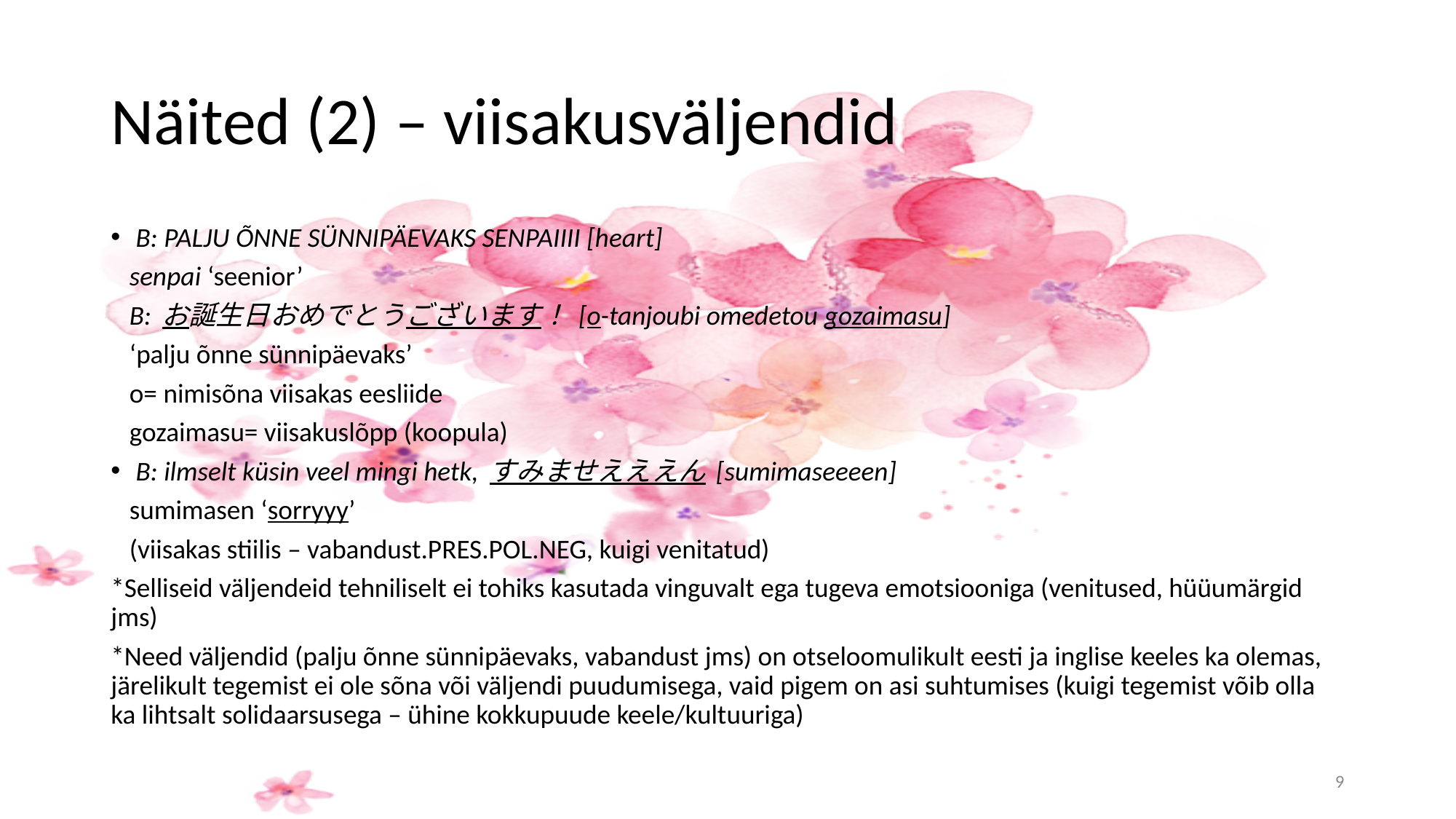

# Näited (2) – viisakusväljendid
B: PALJU ÕNNE SÜNNIPÄEVAKS SENPAIIII [heart]
   senpai ‘seenior’
   B: お誕生日おめでとうございます！ [o-tanjoubi omedetou gozaimasu]
   ‘palju õnne sünnipäevaks’
   o= nimisõna viisakas eesliide
   gozaimasu= viisakuslõpp (koopula)
B: ilmselt küsin veel mingi hetk, すみませえええん [sumimaseeeen]
   sumimasen ‘sorryyy’
   (viisakas stiilis – vabandust.PRES.POL.NEG, kuigi venitatud)
*Selliseid väljendeid tehniliselt ei tohiks kasutada vinguvalt ega tugeva emotsiooniga (venitused, hüüumärgid jms)
*Need väljendid (palju õnne sünnipäevaks, vabandust jms) on otseloomulikult eesti ja inglise keeles ka olemas, järelikult tegemist ei ole sõna või väljendi puudumisega, vaid pigem on asi suhtumises (kuigi tegemist võib olla ka lihtsalt solidaarsusega – ühine kokkupuude keele/kultuuriga)
9